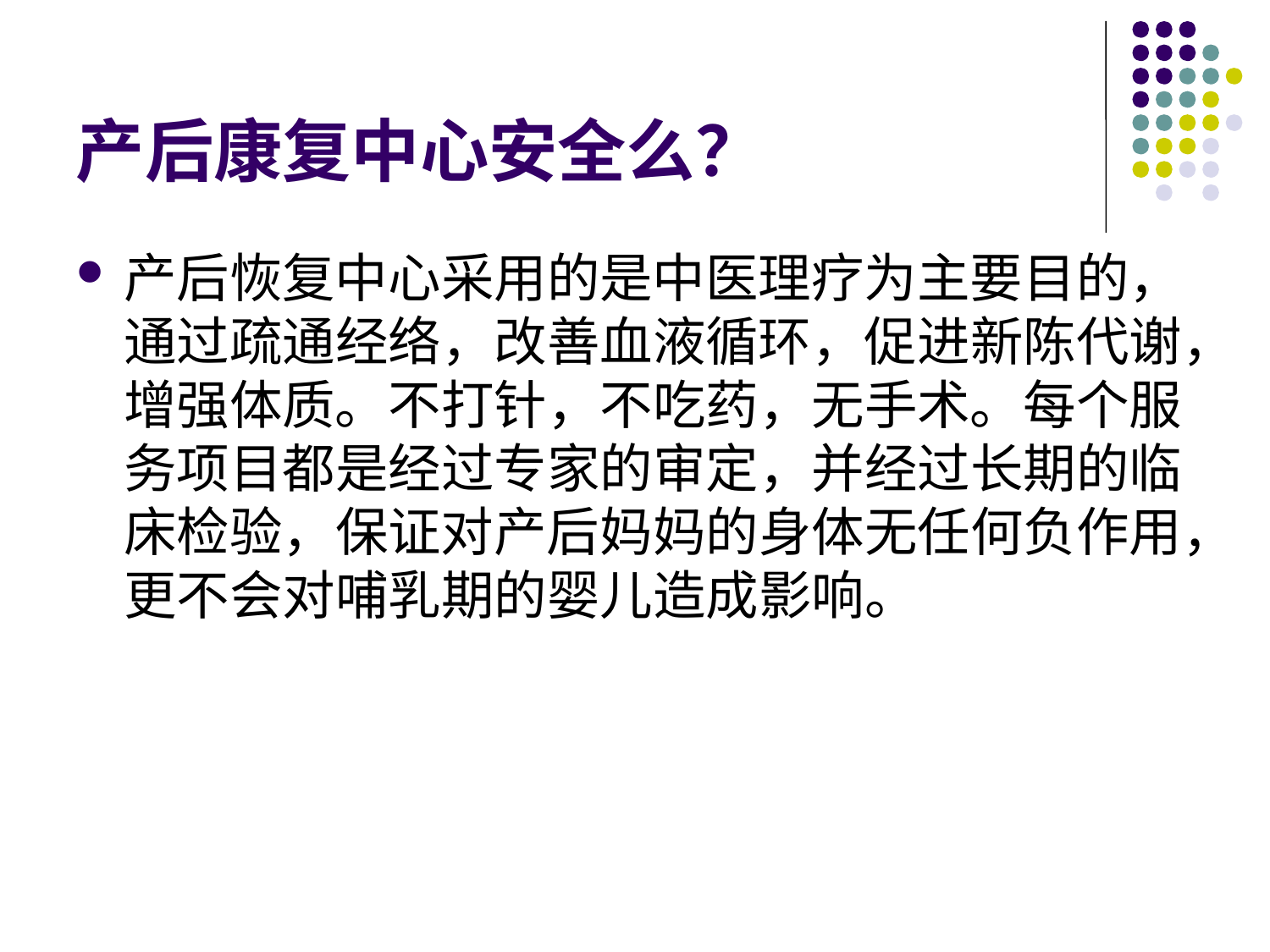

# 产后康复中心安全么？
产后恢复中心采用的是中医理疗为主要目的，通过疏通经络，改善血液循环，促进新陈代谢，增强体质。不打针，不吃药，无手术。每个服务项目都是经过专家的审定，并经过长期的临床检验，保证对产后妈妈的身体无任何负作用，更不会对哺乳期的婴儿造成影响。